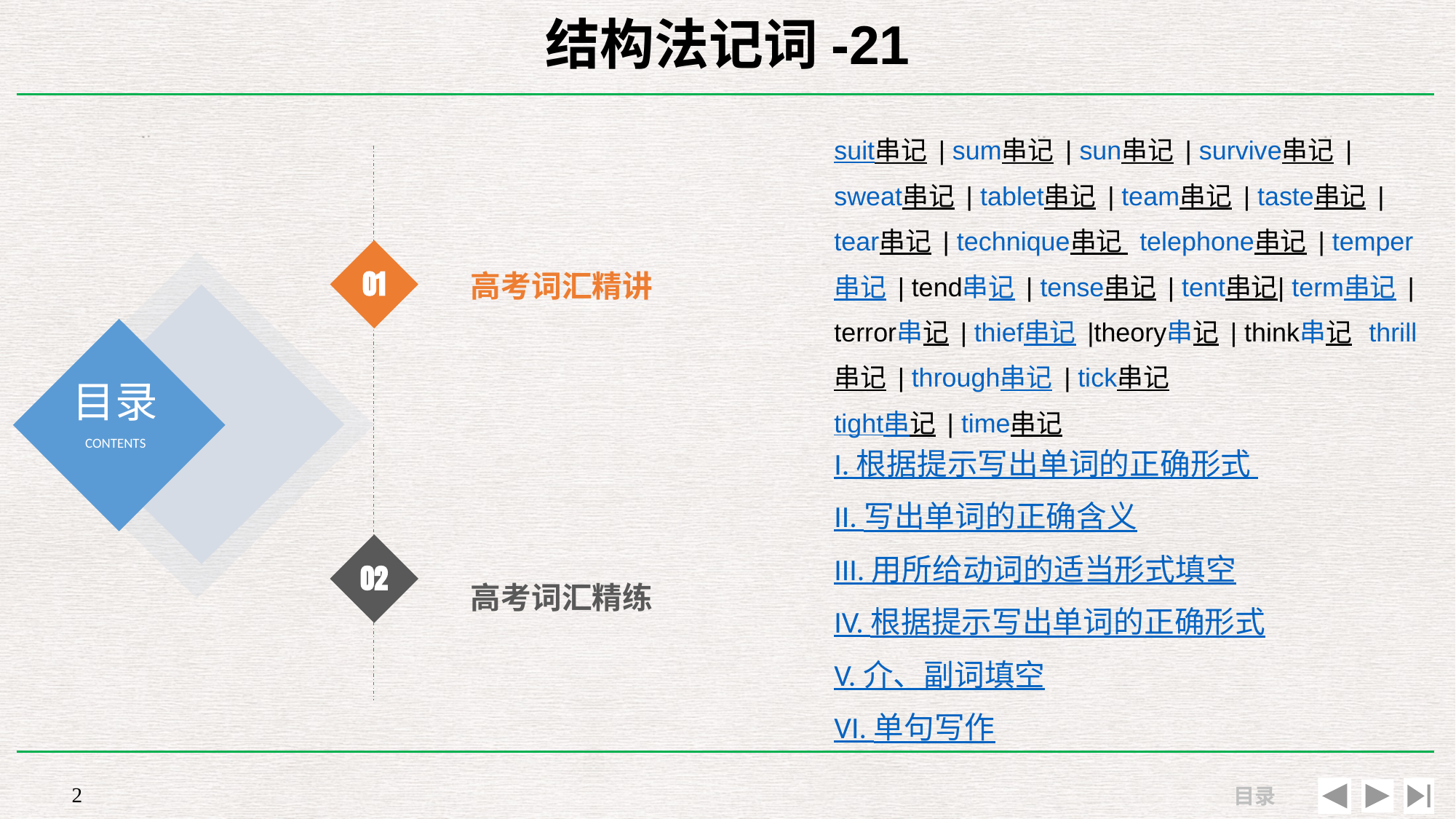

# 结构法记词-21
高考词汇精讲
suit串记 | sum串记 | sun串记 | survive串记 | sweat串记 | tablet串记 | team串记 | taste串记 | tear串记 | technique串记  telephone串记 | temper串记 | tend串记 | tense串记 | tent串记| term串记 | terror串记 | thief串记 |theory串记 | think串记  thrill串记 | through串记 | tick串记
tight串记 | time串记
01

I. 根据提示写出单词的正确形式
II. 写出单词的正确含义
III. 用所给动词的适当形式填空
IV. 根据提示写出单词的正确形式
V. 介、副词填空
VI. 单句写作
高考词汇精练
02